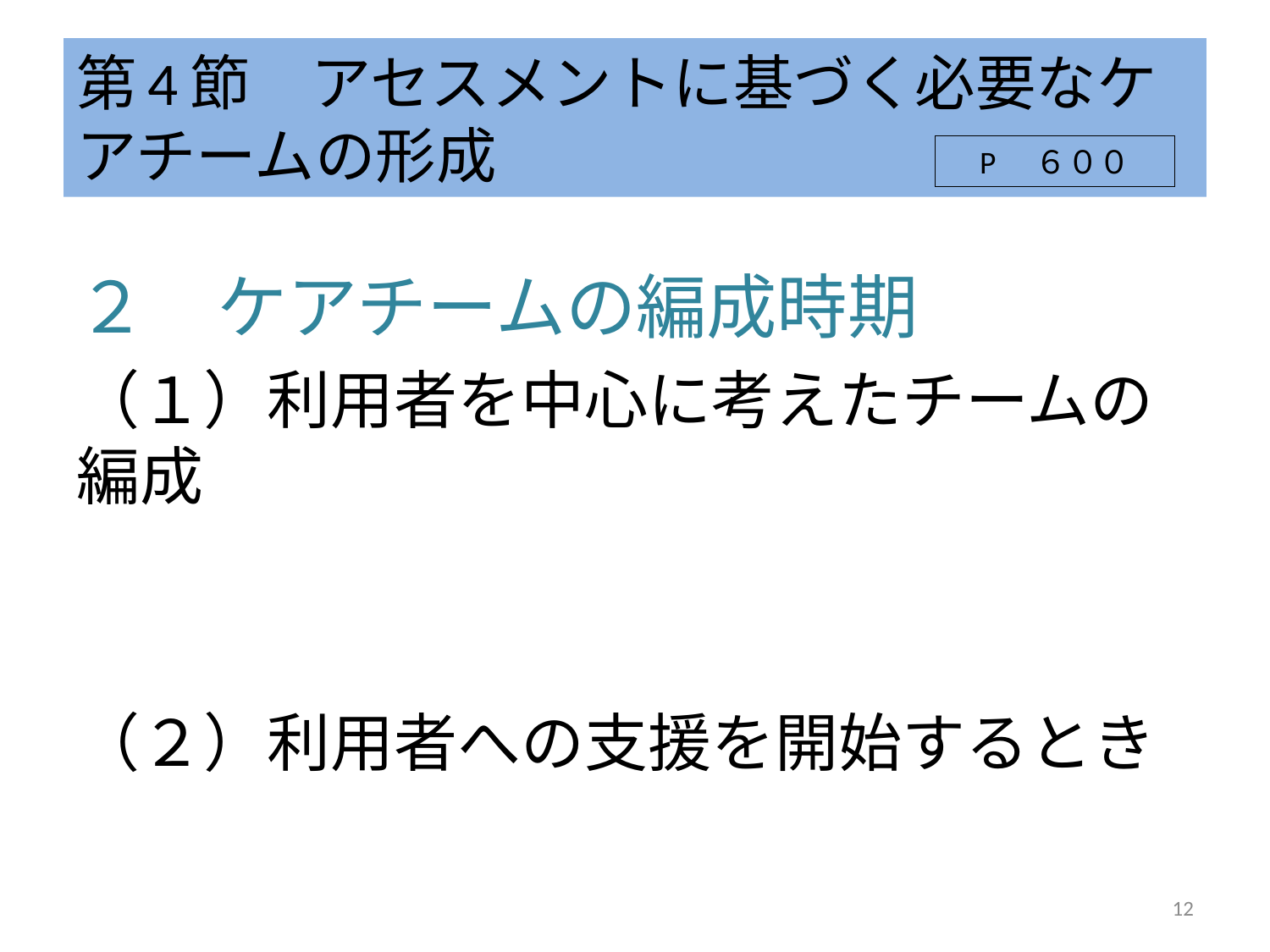

# 第4節　アセスメントに基づく必要なケアチームの形成
P　６００
２　ケアチームの編成時期
（１）利用者を中心に考えたチームの編成

（２）利用者への支援を開始するとき
12